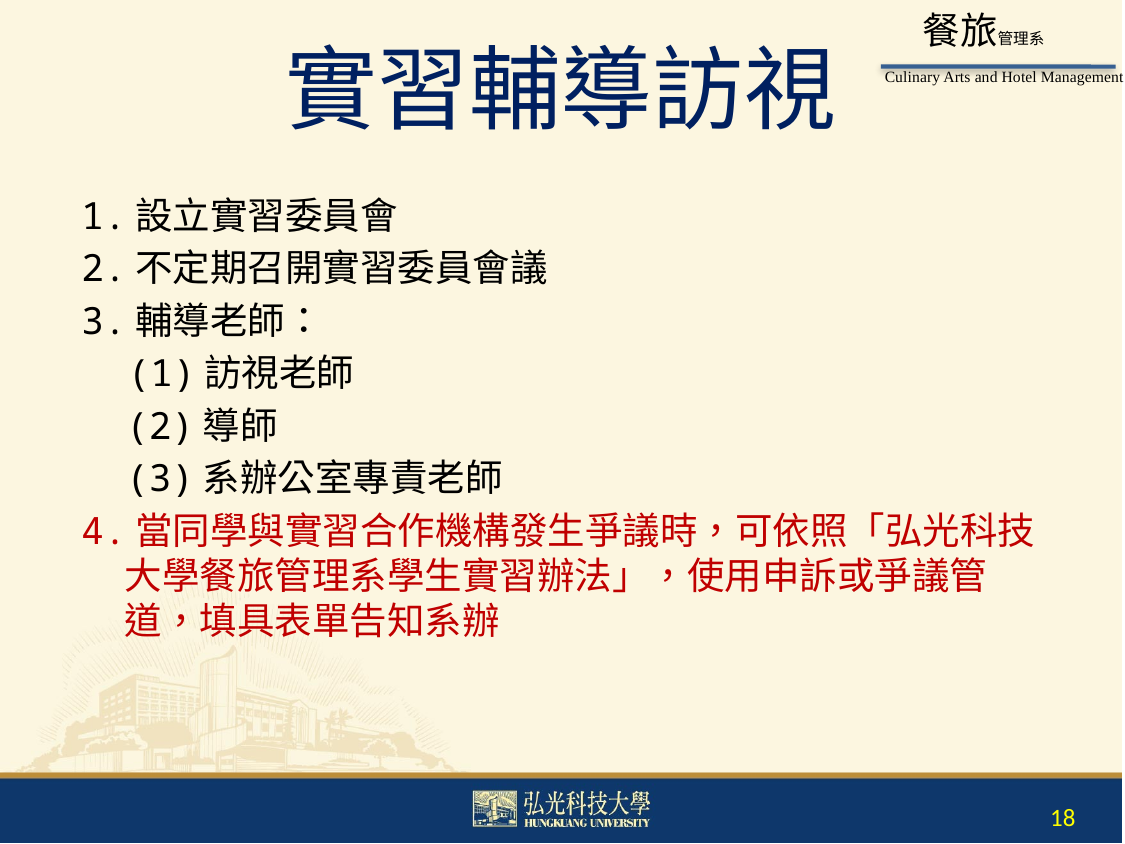

# 實習輔導訪視
1.設立實習委員會
2.不定期召開實習委員會議
3.輔導老師：
　(1)訪視老師
  (2)導師
  (3)系辦公室專責老師
4.當同學與實習合作機構發生爭議時，可依照「弘光科技大學餐旅管理系學生實習辦法」，使用申訴或爭議管道，填具表單告知系辦
18